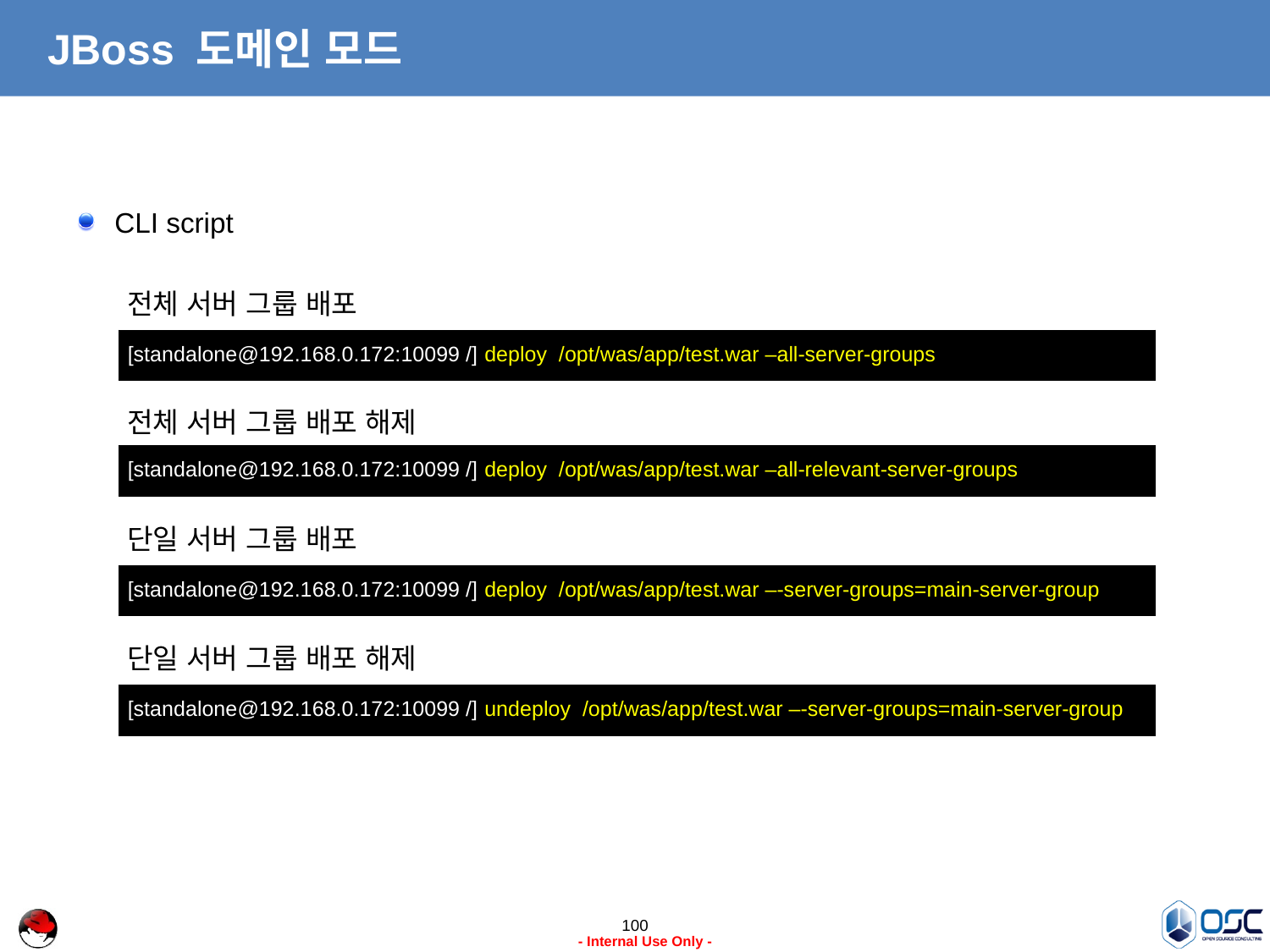

# JBoss 도메인 모드
CLI script
전체 서버 그룹 배포
| [standalone@192.168.0.172:10099 /] deploy /opt/was/app/test.war –all-server-groups |
| --- |
전체 서버 그룹 배포 해제
| [standalone@192.168.0.172:10099 /] deploy /opt/was/app/test.war –all-relevant-server-groups |
| --- |
단일 서버 그룹 배포
| [standalone@192.168.0.172:10099 /] deploy /opt/was/app/test.war –-server-groups=main-server-group |
| --- |
단일 서버 그룹 배포 해제
| [standalone@192.168.0.172:10099 /] undeploy /opt/was/app/test.war –-server-groups=main-server-group |
| --- |